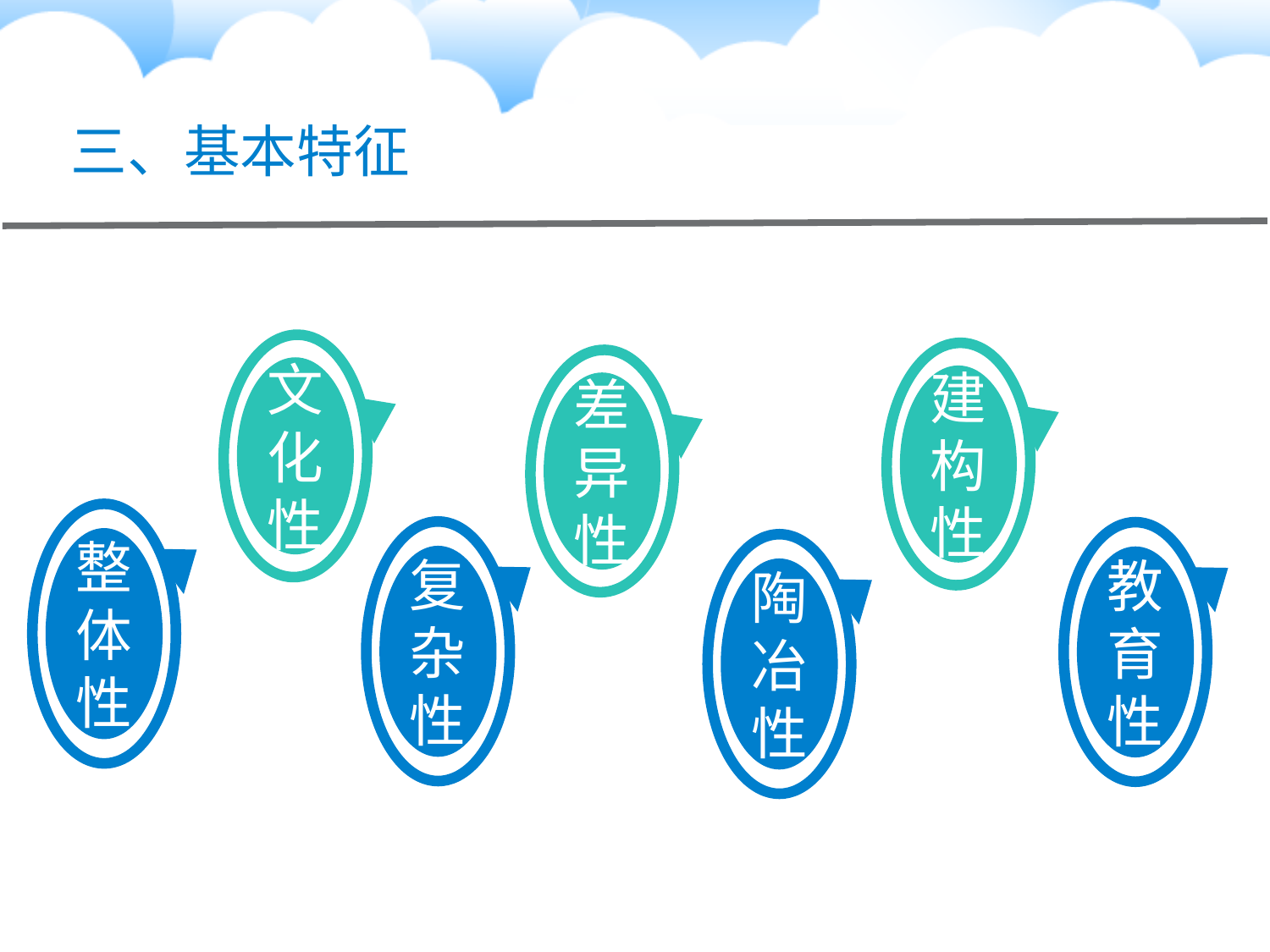

三、基本特征

文化性

建构性

差异性

整体性

复杂性

教育性

陶冶性